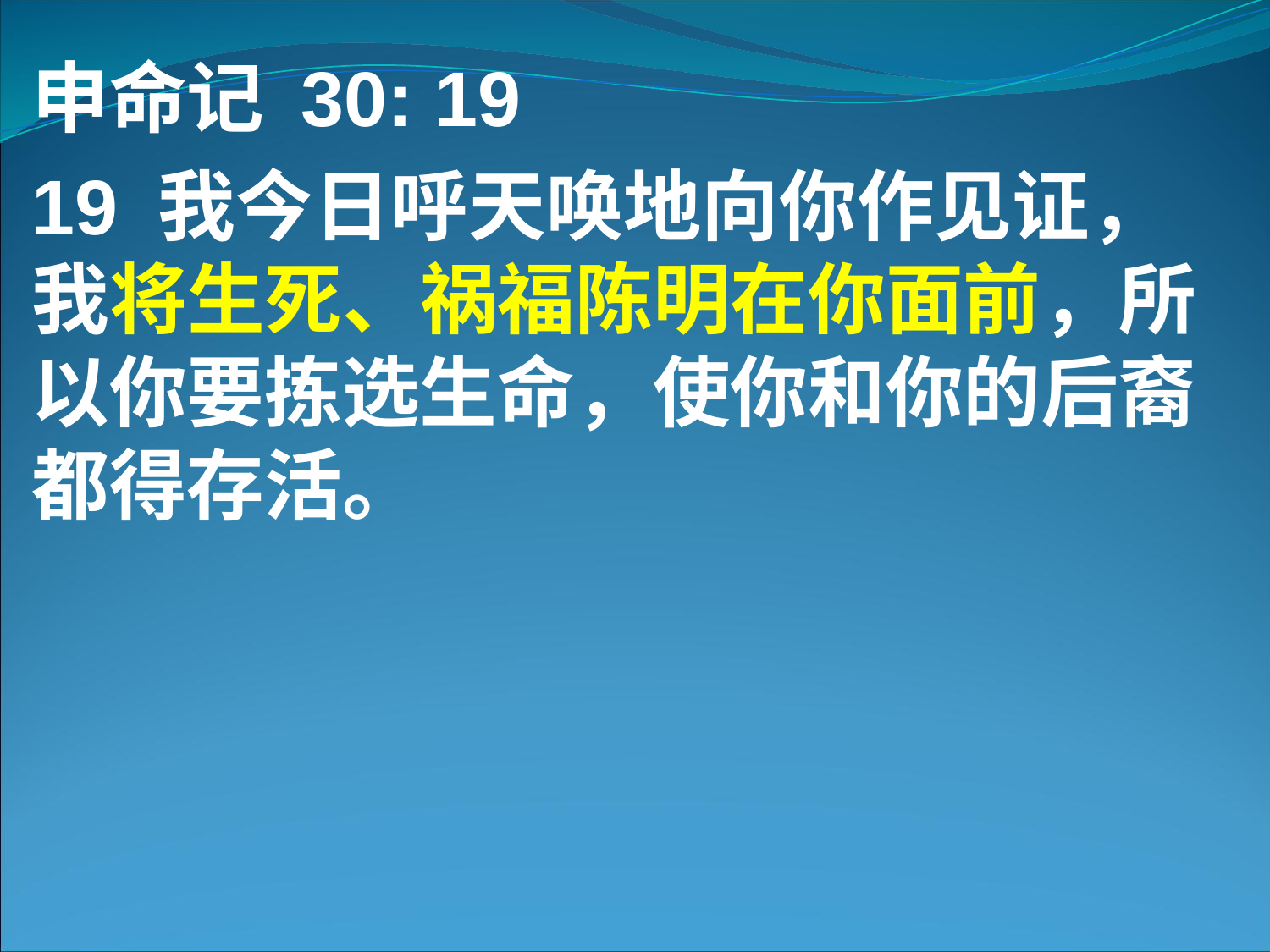

申命记 30: 19
19 我今日呼天唤地向你作见证，我将生死、祸福陈明在你面前，所以你要拣选生命，使你和你的后裔都得存活。
#